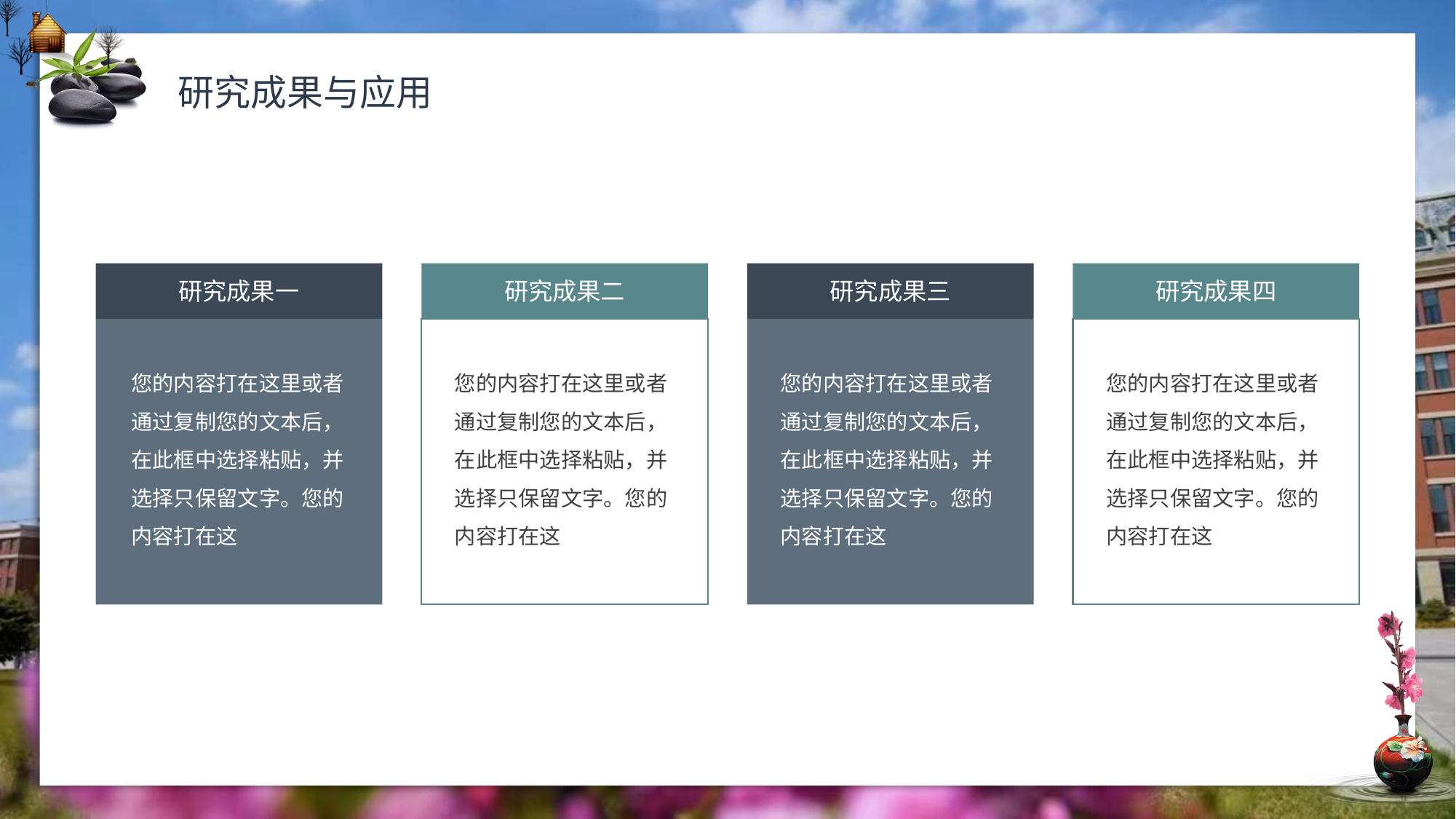

研究成果与应用

研究成果一
研究成果二
研究成果三
研究成果四

您的内容打在这里或者通过复制您的文本后，在此框中选择粘贴，并选择只保留文字。您的内容打在这
您的内容打在这里或者通过复制您的文本后，在此框中选择粘贴，并选择只保留文字。您的内容打在这
您的内容打在这里或者通过复制您的文本后，在此框中选择粘贴，并选择只保留文字。您的内容打在这
您的内容打在这里或者通过复制您的文本后，在此框中选择粘贴，并选择只保留文字。您的内容打在这